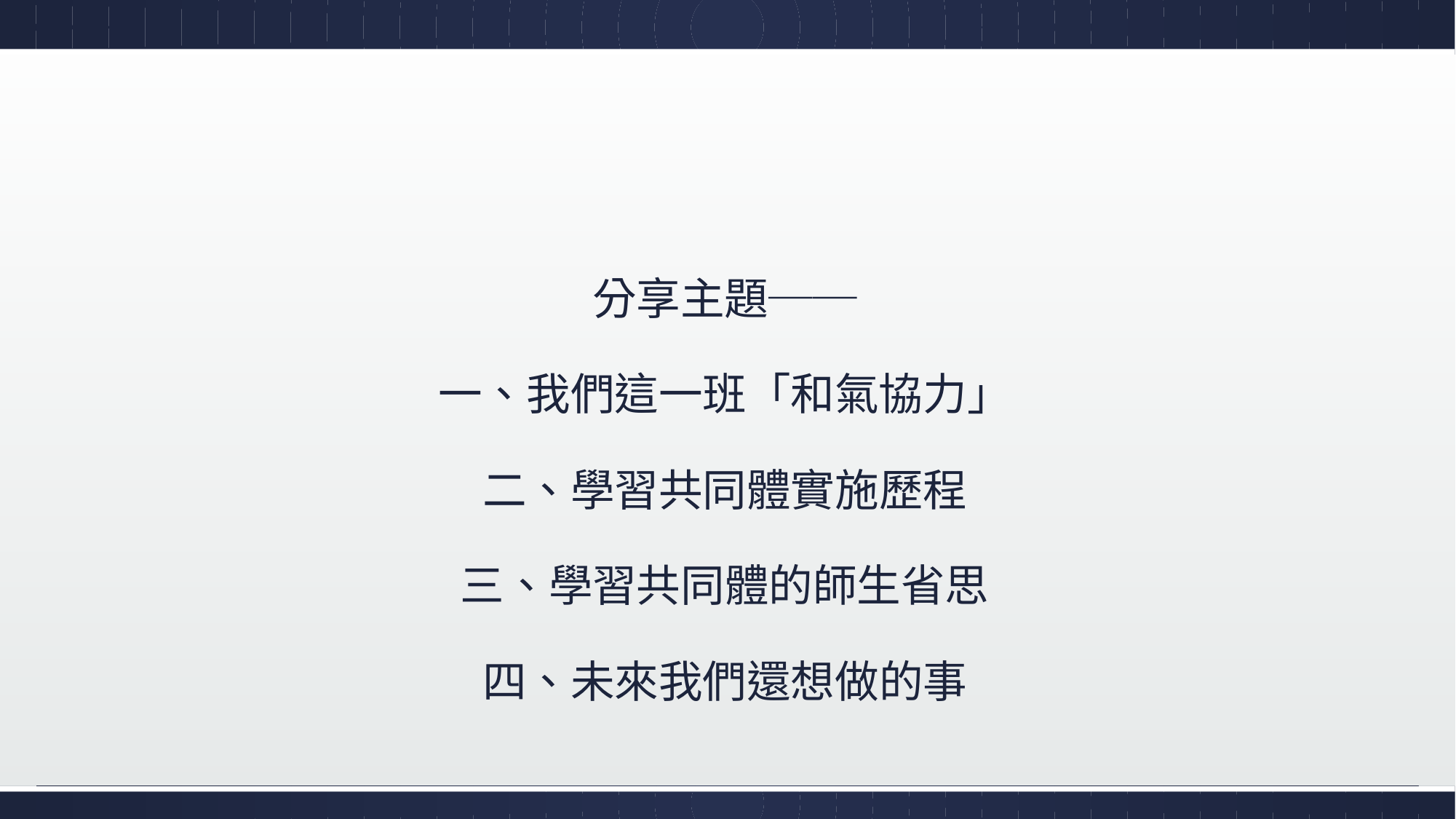

# 分享主題── 一、我們這一班「和氣協力」 二、學習共同體實施歷程 三、學習共同體的師生省思 四、未來我們還想做的事